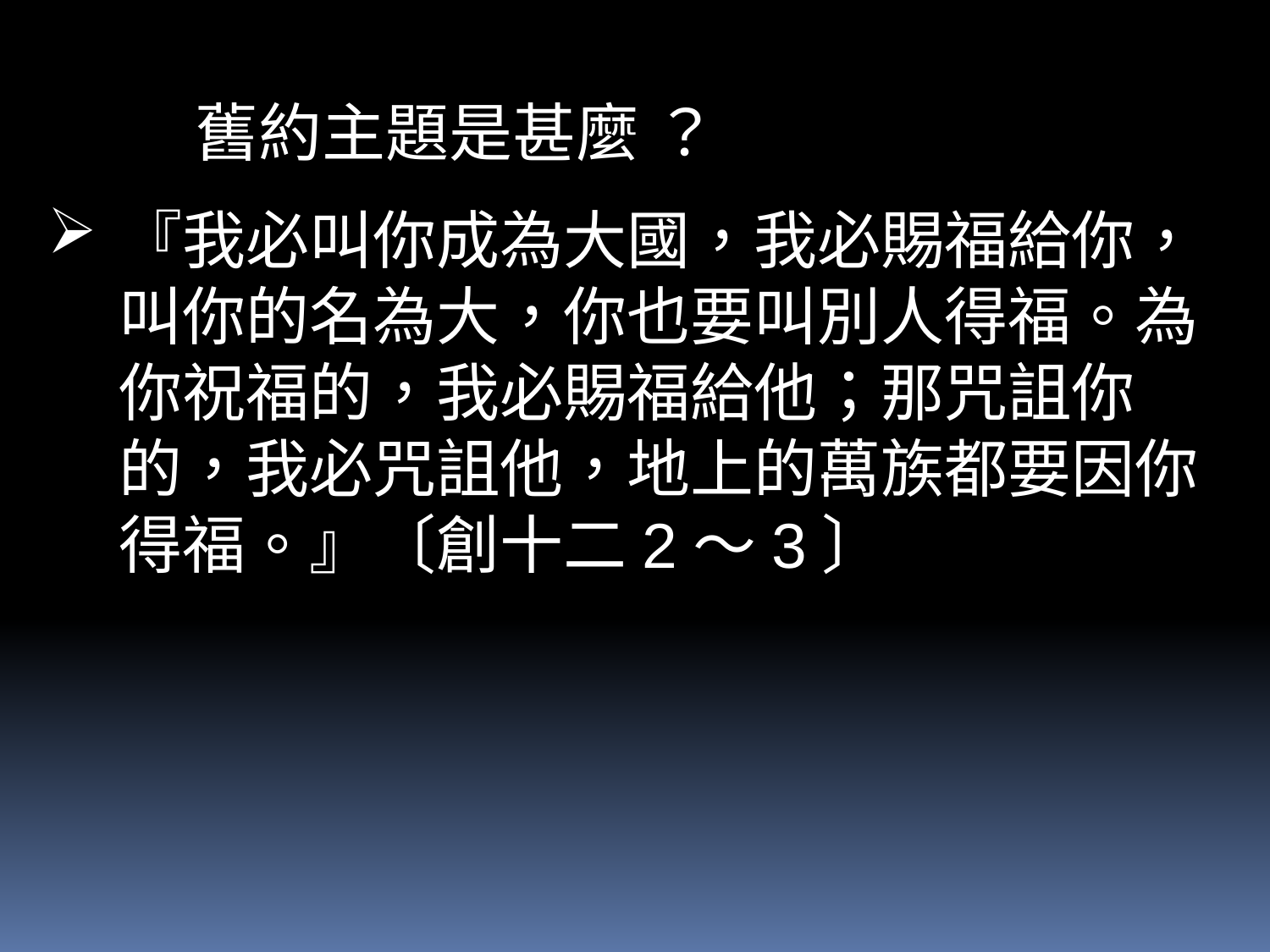

舊約主題是甚麼 ？
『我必叫你成為大國，我必賜福給你，叫你的名為大，你也要叫別人得福。為你祝福的，我必賜福給他；那咒詛你的，我必咒詛他，地上的萬族都要因你得福。』〔創十二2～3〕